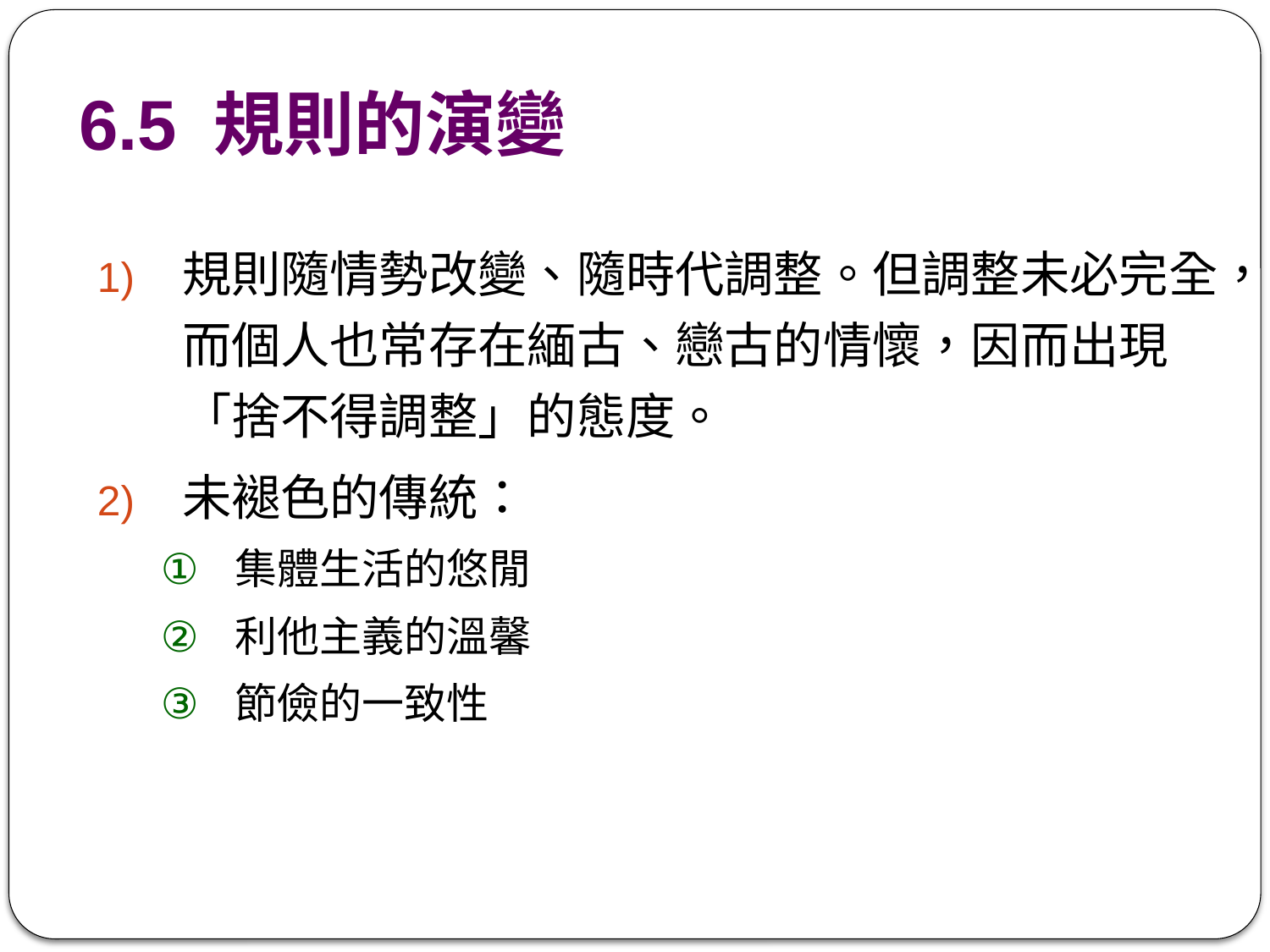

# 6.5 規則的演變
規則隨情勢改變、隨時代調整。但調整未必完全，而個人也常存在緬古、戀古的情懷，因而出現「捨不得調整」的態度。
未褪色的傳統：
集體生活的悠閒
利他主義的溫馨
節儉的一致性
63